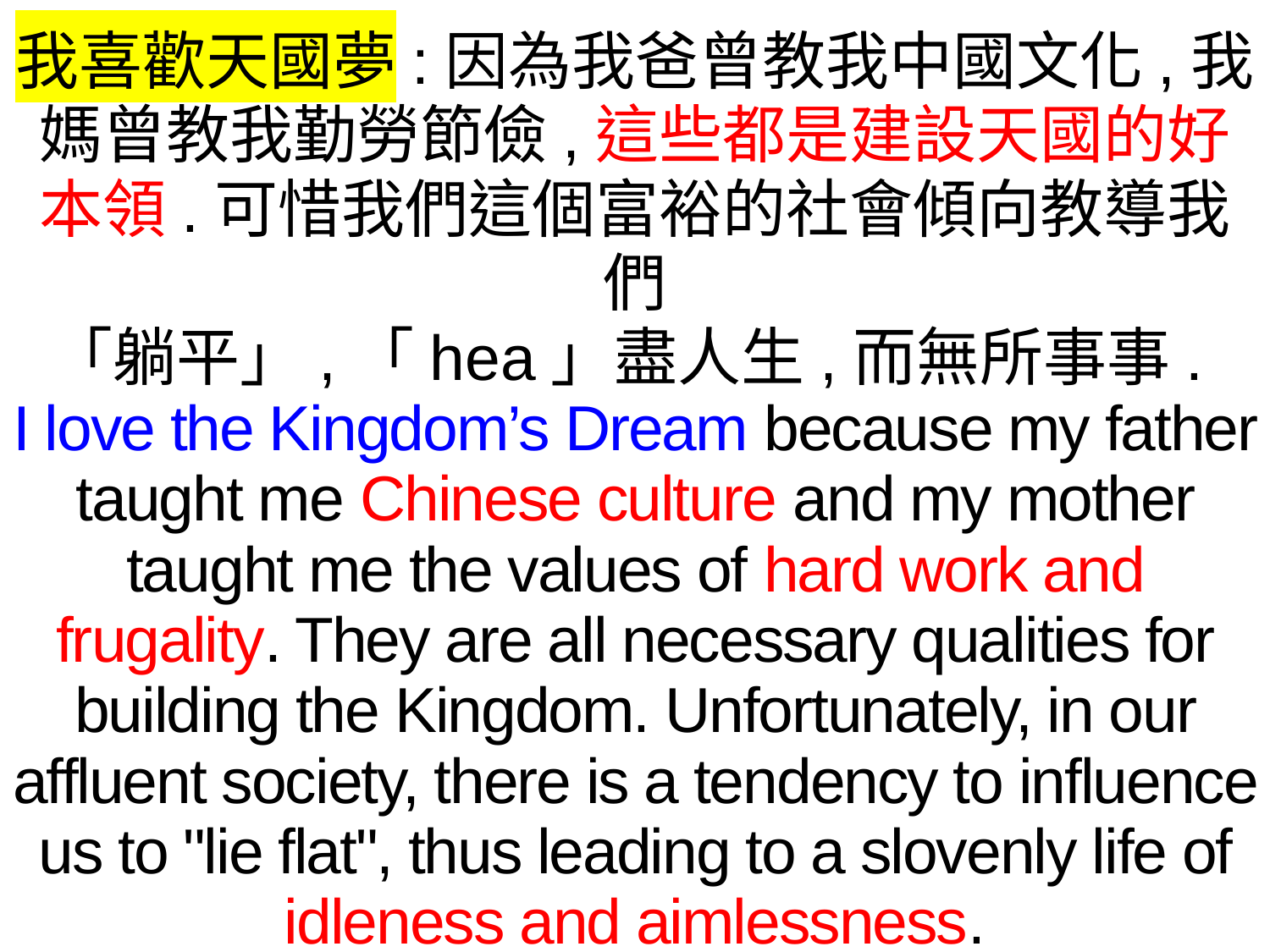

我喜歡天國夢:因為我爸曾教我中國文化,我媽曾教我勤勞節儉,這些都是建設天國的好本領.可惜我們這個富裕的社會傾向教導我們
「躺平」,「hea」盡人生,而無所事事.
I love the Kingdom’s Dream because my father taught me Chinese culture and my mother taught me the values of hard work and frugality. They are all necessary qualities for building the Kingdom. Unfortunately, in our affluent society, there is a tendency to influence us to "lie flat", thus leading to a slovenly life of idleness and aimlessness.